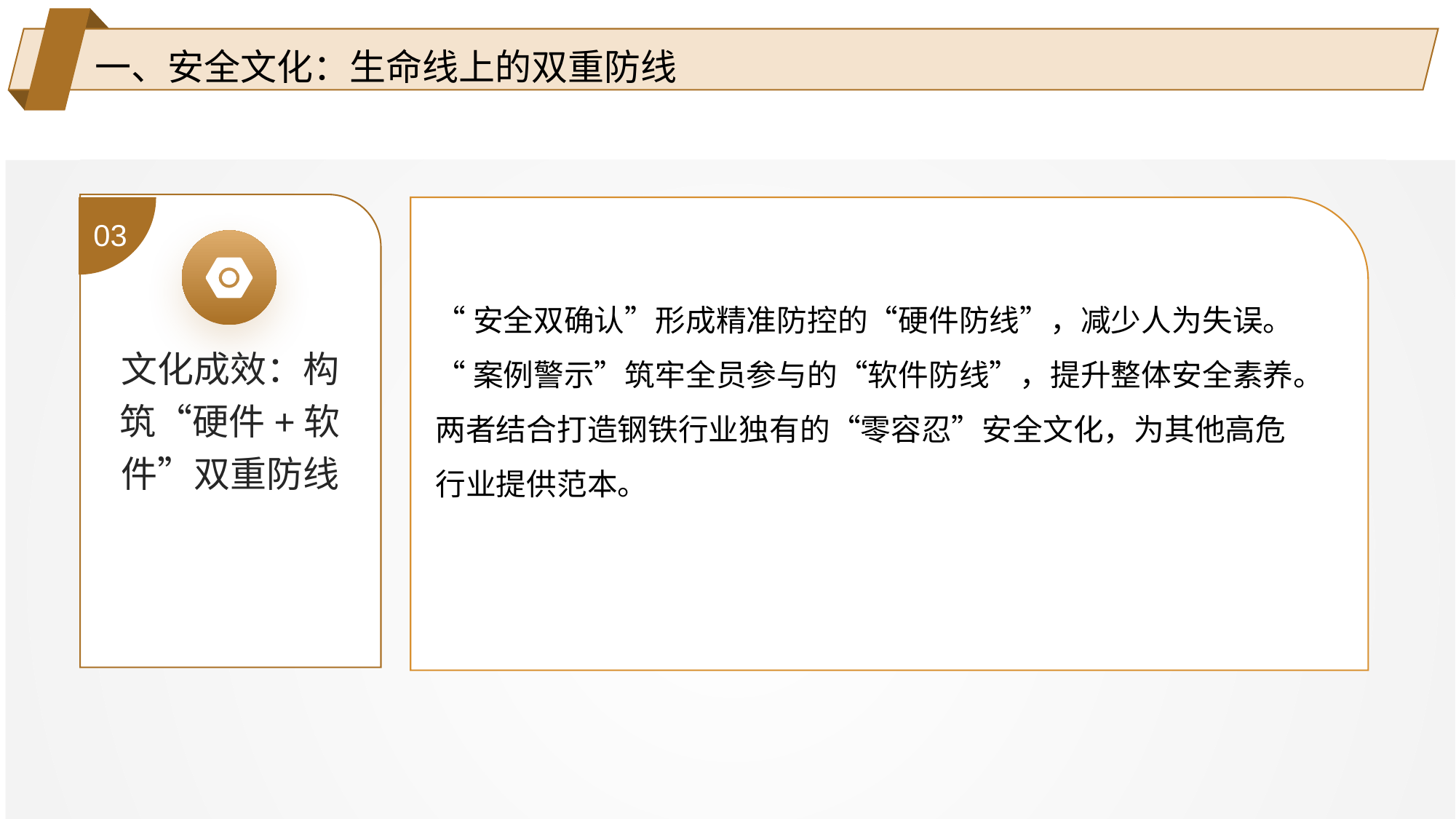

一、安全文化：生命线上的双重防线

03

文化成效：构筑“硬件+软件”双重防线

“安全双确认”形成精准防控的“硬件防线”，减少人为失误。
“案例警示”筑牢全员参与的“软件防线”，提升整体安全素养。
两者结合打造钢铁行业独有的“零容忍”安全文化，为其他高危行业提供范本。